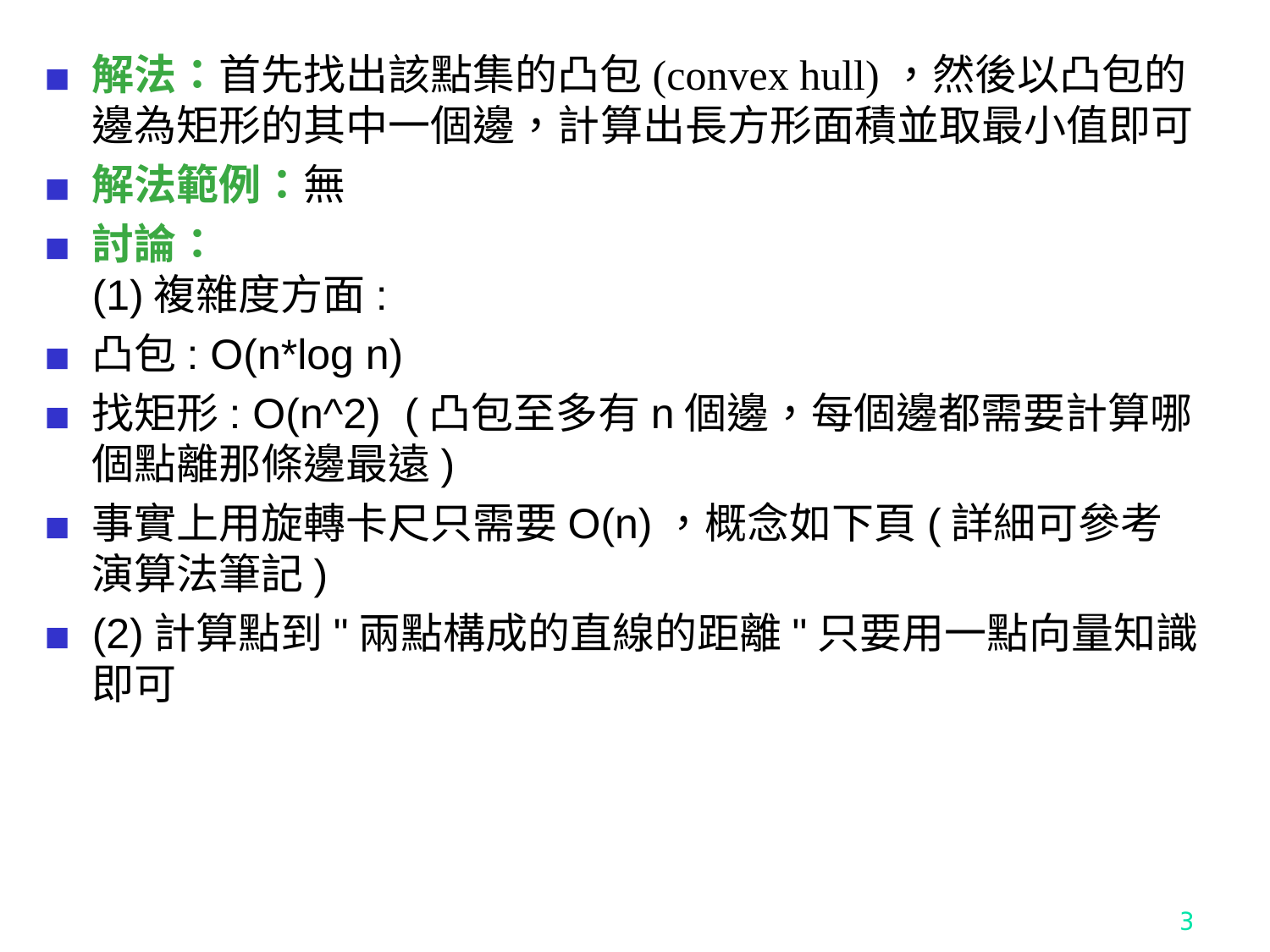

解法：首先找出該點集的凸包(convex hull)，然後以凸包的邊為矩形的其中一個邊，計算出長方形面積並取最小值即可
解法範例：無
討論：
(1)複雜度方面:
凸包: O(n*log n)
找矩形: O(n^2)  (凸包至多有n個邊，每個邊都需要計算哪個點離那條邊最遠)
事實上用旋轉卡尺只需要O(n)，概念如下頁(詳細可參考演算法筆記)
(2)計算點到"兩點構成的直線的距離"只要用一點向量知識即可

3